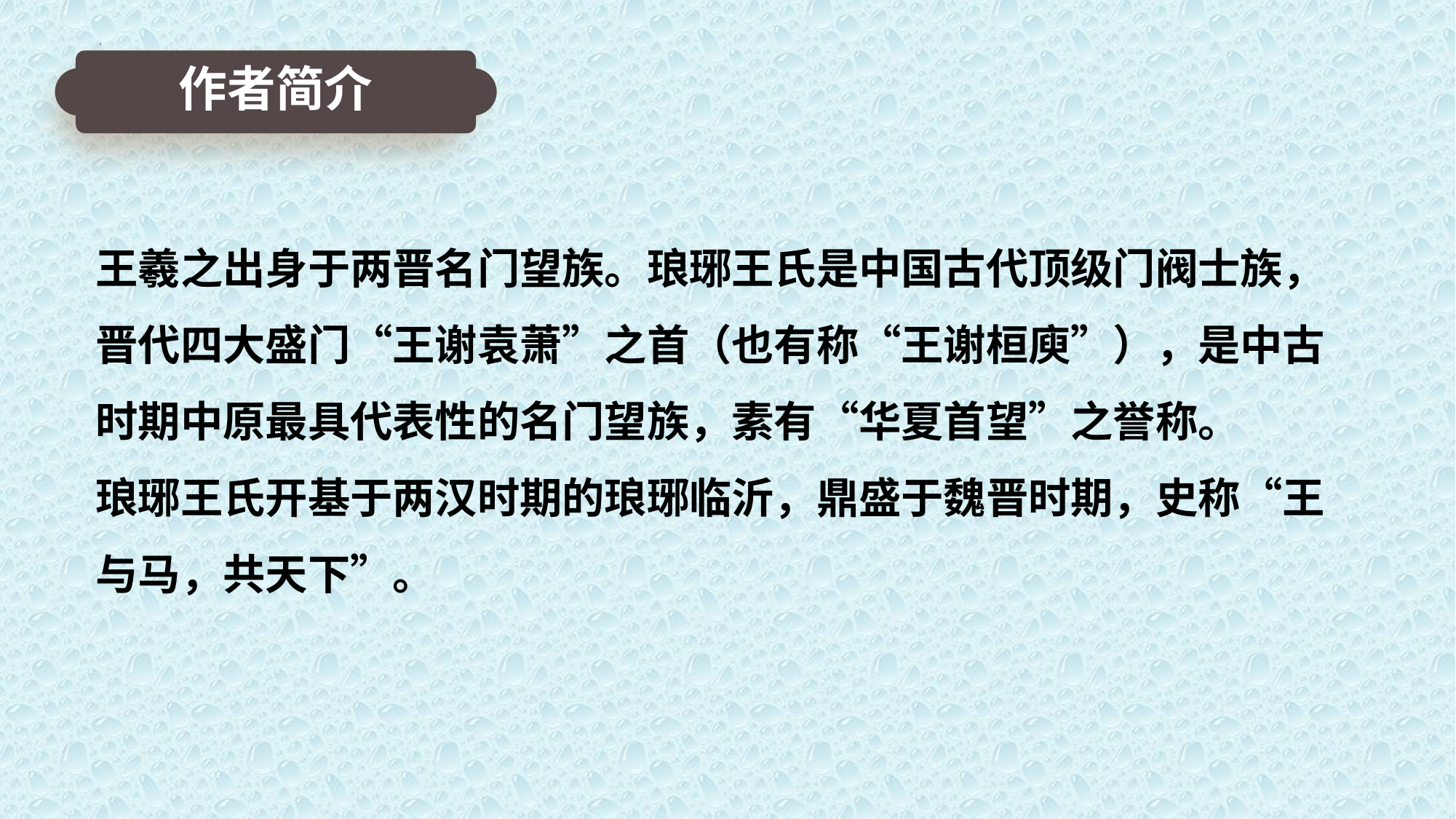

作者简介
王羲之出身于两晋名门望族。琅琊王氏是中国古代顶级门阀士族，晋代四大盛门“王谢袁萧”之首（也有称“王谢桓庾”），是中古时期中原最具代表性的名门望族，素有“华夏首望”之誉称。
琅琊王氏开基于两汉时期的琅琊临沂，鼎盛于魏晋时期，史称“王与马，共天下”。